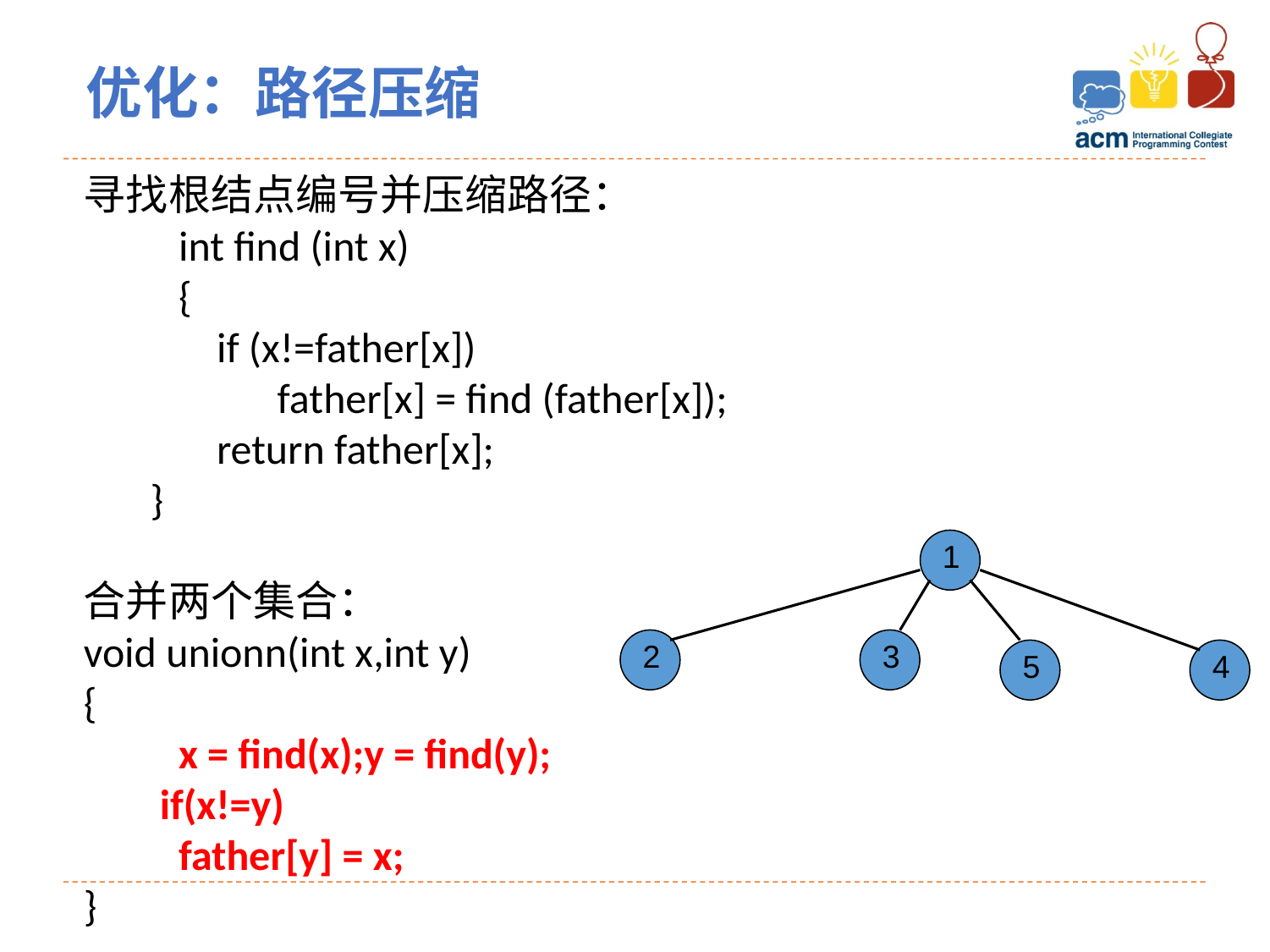

优化：路径压缩
寻找根结点编号并压缩路径：
　　int find (int x)
　　{
　　    if (x!=father[x])
	       father[x] = find (father[x]);
　　    return father[x];
       }

合并两个集合：
void unionn(int x,int y)
{
　　x = find(x);y = find(y);
        if(x!=y)
　　father[y] = x;
}

1

2

3

5

4